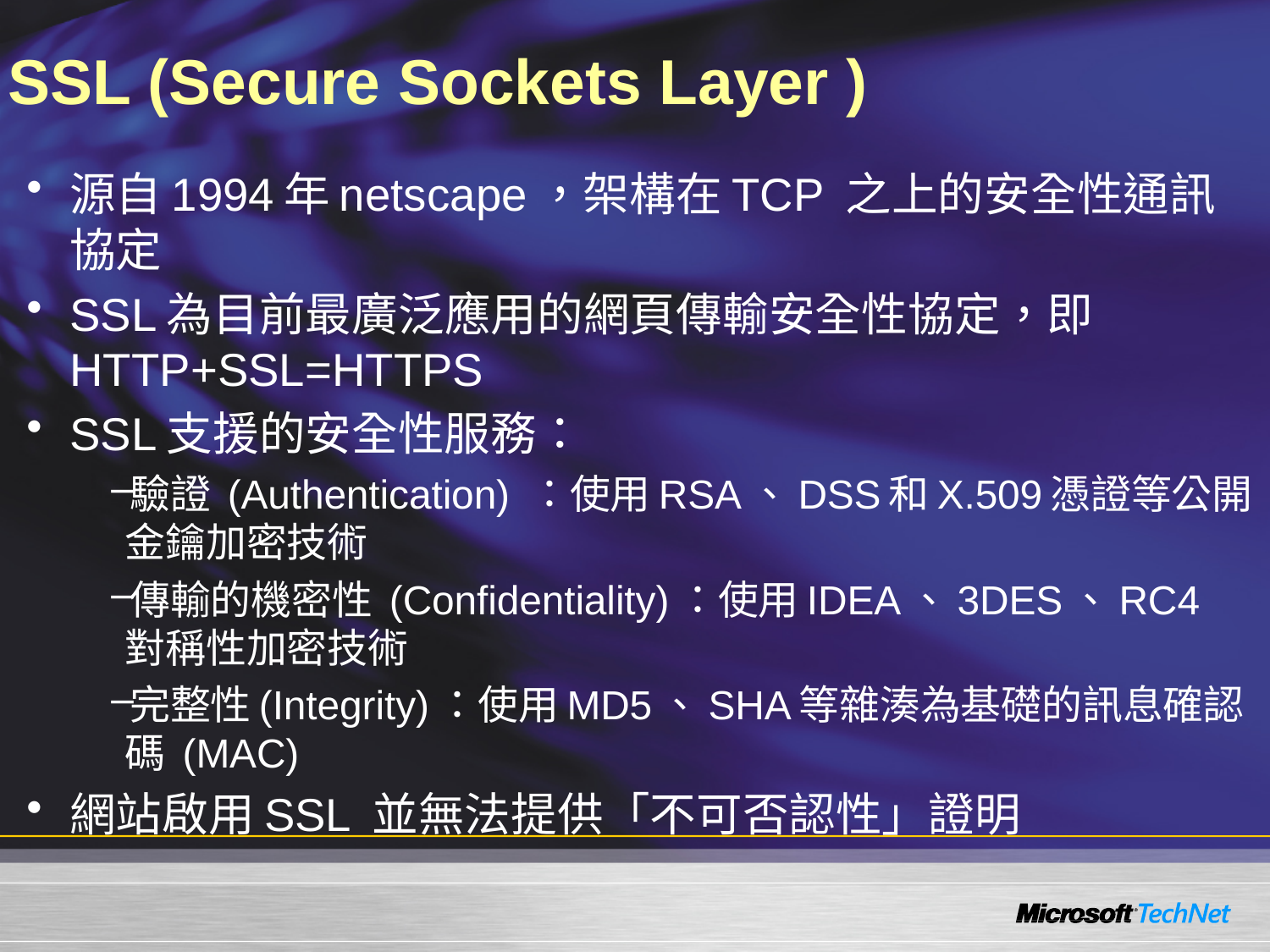

# SSL (Secure Sockets Layer )
源自1994年netscape，架構在TCP 之上的安全性通訊協定
SSL為目前最廣泛應用的網頁傳輸安全性協定，即HTTP+SSL=HTTPS
SSL支援的安全性服務：
驗證 (Authentication) ：使用RSA、DSS和X.509憑證等公開金鑰加密技術
傳輸的機密性 (Confidentiality)：使用IDEA、3DES、RC4 對稱性加密技術
完整性(Integrity)：使用MD5、SHA等雜湊為基礎的訊息確認碼 (MAC)
網站啟用SSL 並無法提供「不可否認性」證明